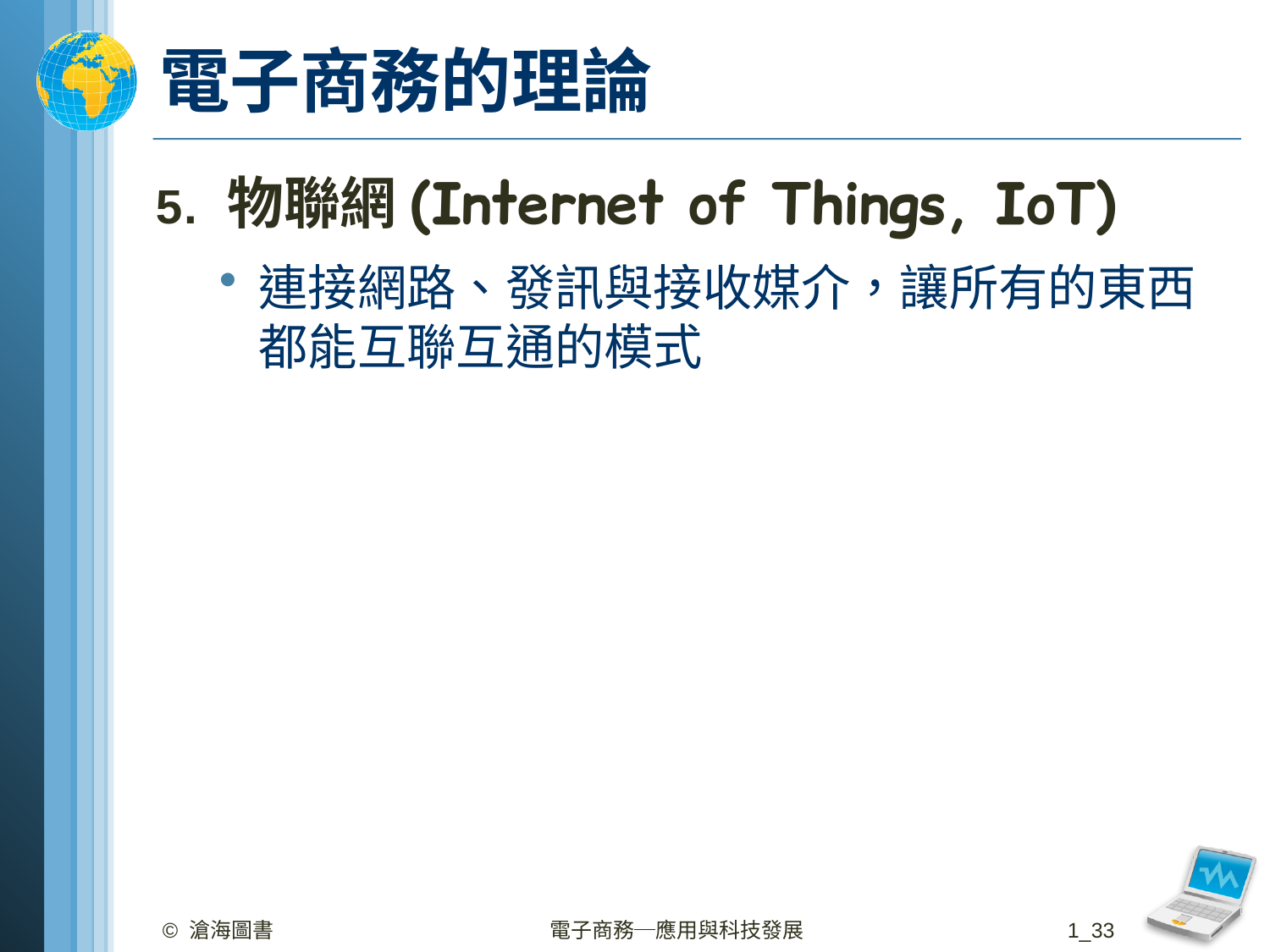

# 電子商務的理論
物聯網(Internet of Things, IoT)
連接網路、發訊與接收媒介，讓所有的東西都能互聯互通的模式
© 滄海圖書
電子商務─應用與科技發展
1_33